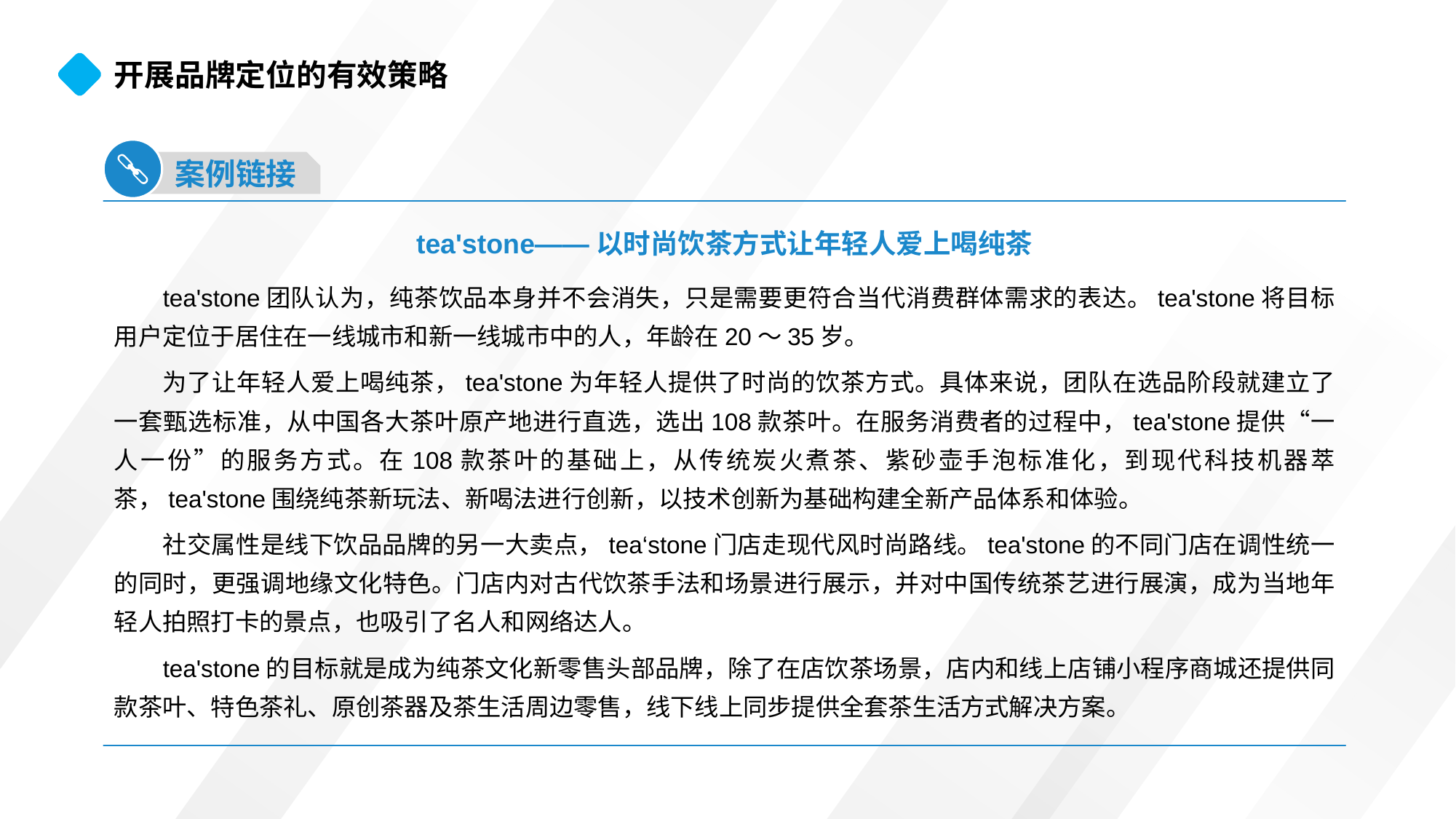

开展品牌定位的有效策略

案例链接

tea'stone——以时尚饮茶方式让年轻人爱上喝纯茶
tea'stone团队认为，纯茶饮品本身并不会消失，只是需要更符合当代消费群体需求的表达。tea'stone将目标用户定位于居住在一线城市和新一线城市中的人，年龄在20～35岁。
为了让年轻人爱上喝纯茶，tea'stone为年轻人提供了时尚的饮茶方式。具体来说，团队在选品阶段就建立了一套甄选标准，从中国各大茶叶原产地进行直选，选出108款茶叶。在服务消费者的过程中，tea'stone提供“一人一份”的服务方式。在108款茶叶的基础上，从传统炭火煮茶、紫砂壶手泡标准化，到现代科技机器萃茶，tea'stone围绕纯茶新玩法、新喝法进行创新，以技术创新为基础构建全新产品体系和体验。
社交属性是线下饮品品牌的另一大卖点，tea‘stone门店走现代风时尚路线。tea'stone的不同门店在调性统一的同时，更强调地缘文化特色。门店内对古代饮茶手法和场景进行展示，并对中国传统茶艺进行展演，成为当地年轻人拍照打卡的景点，也吸引了名人和网络达人。
tea'stone的目标就是成为纯茶文化新零售头部品牌，除了在店饮茶场景，店内和线上店铺小程序商城还提供同款茶叶、特色茶礼、原创茶器及茶生活周边零售，线下线上同步提供全套茶生活方式解决方案。